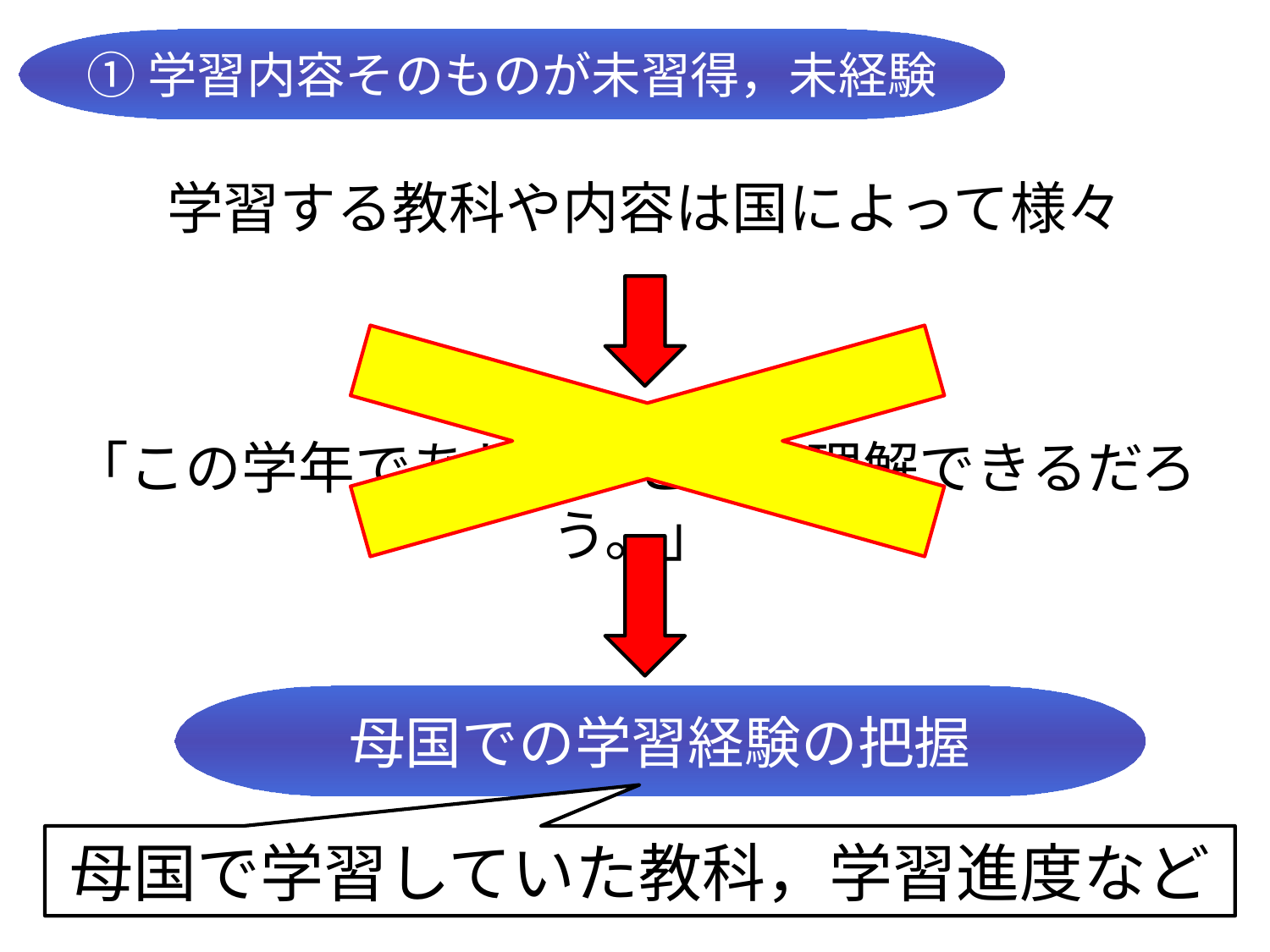

①学習内容そのものが未習得，未経験
学習する教科や内容は国によって様々

「この学年であれば，これは理解できるだろう。」

母国での学習経験の把握
母国で学習していた教科，学習進度など